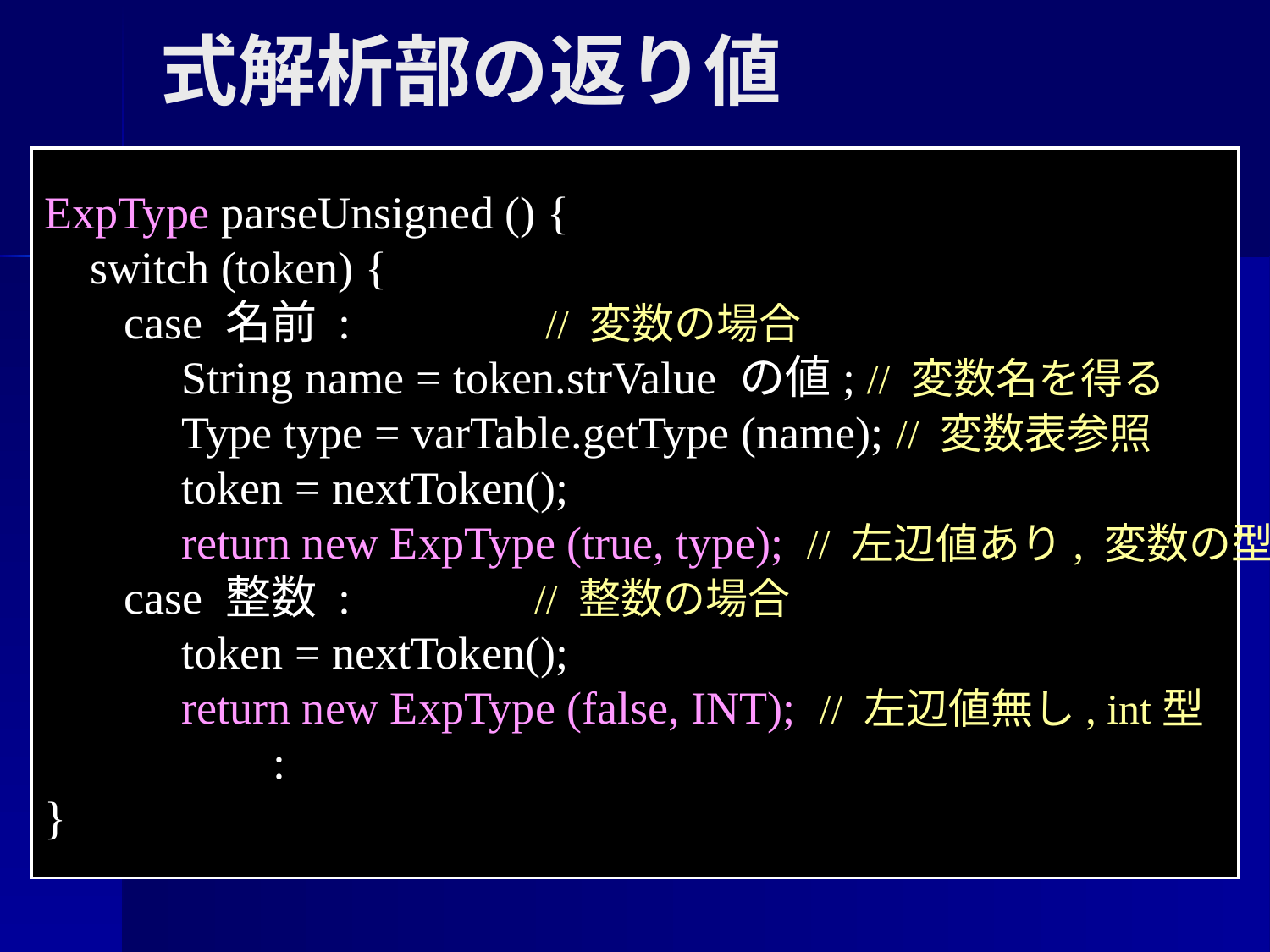

式解析部の返り値
ExpType parseUnsigned () {
    switch (token) {
       case 名前 :                 // 変数の場合
            String name = token.strValue の値; // 変数名を得る
            Type type = varTable.getType (name); // 変数表参照
            token = nextToken();
            return new ExpType (true, type);  // 左辺値あり, 変数の型
       case 整数 :                // 整数の場合
            token = nextToken();
            return new ExpType (false, INT);  // 左辺値無し, int型
                    :
}